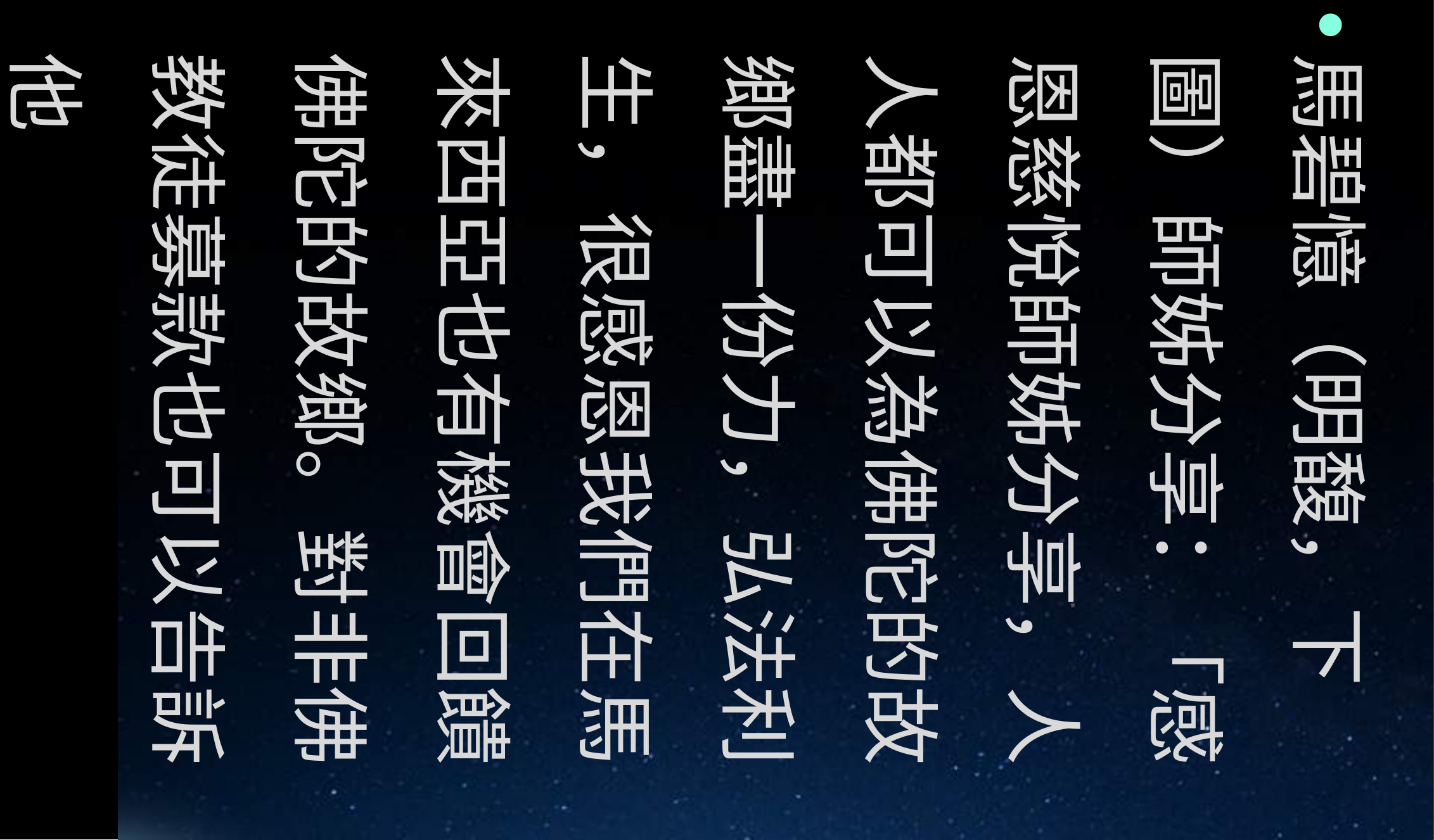

馬碧憶（明馥，下圖）師姊分享：「感恩慈悅師姊分享，人人都可以為佛陀的故鄉盡一份力，弘法利生，很感恩我們在馬來西亞也有機會回饋佛陀的故鄉。對非佛教徒募款也可以告訴他